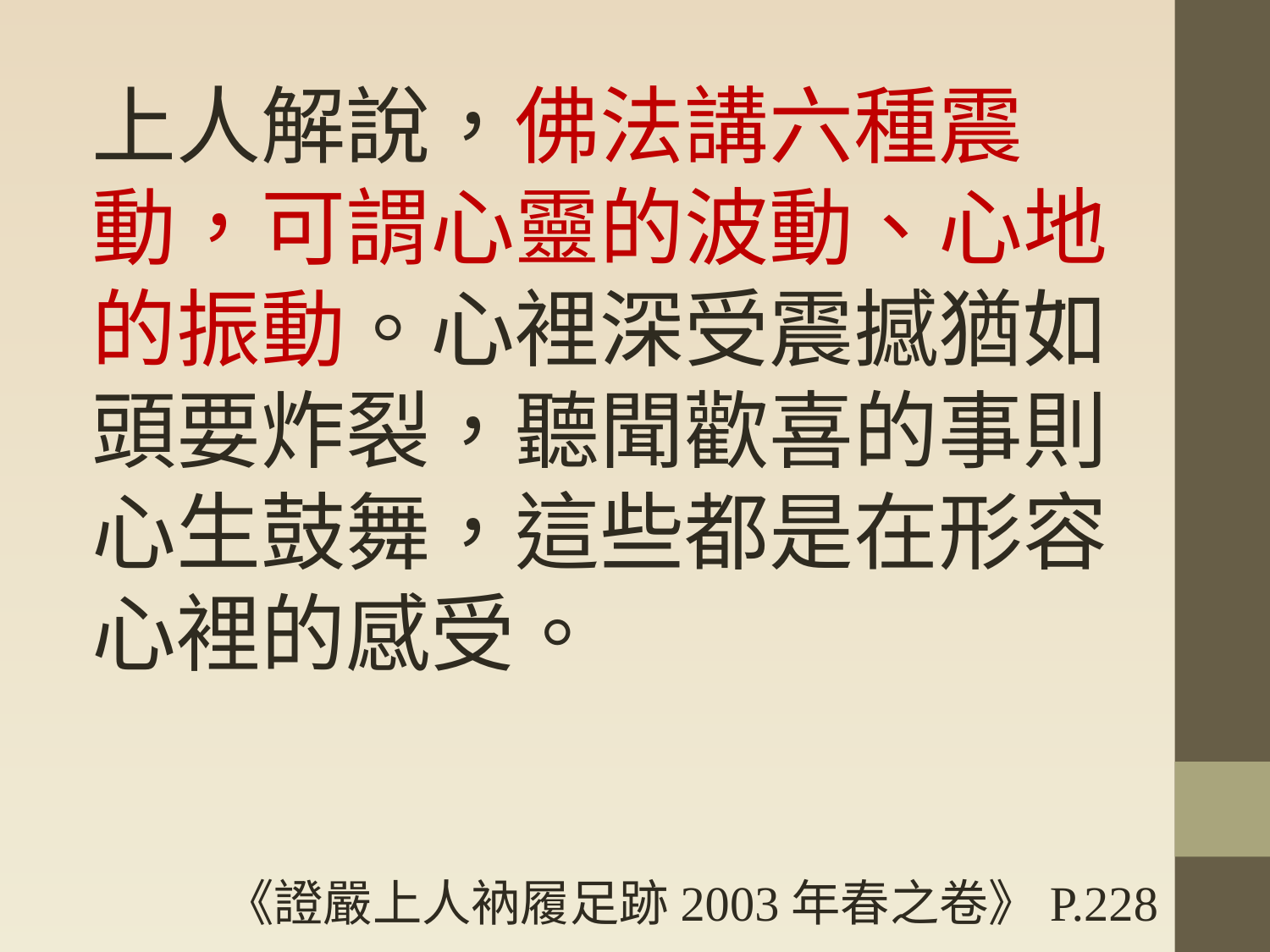

上人解說，佛法講六種震動，可謂心靈的波動、心地的振動。心裡深受震撼猶如頭要炸裂，聽聞歡喜的事則心生鼓舞，這些都是在形容心裡的感受。
《證嚴上人衲履足跡2003年春之卷》P.228